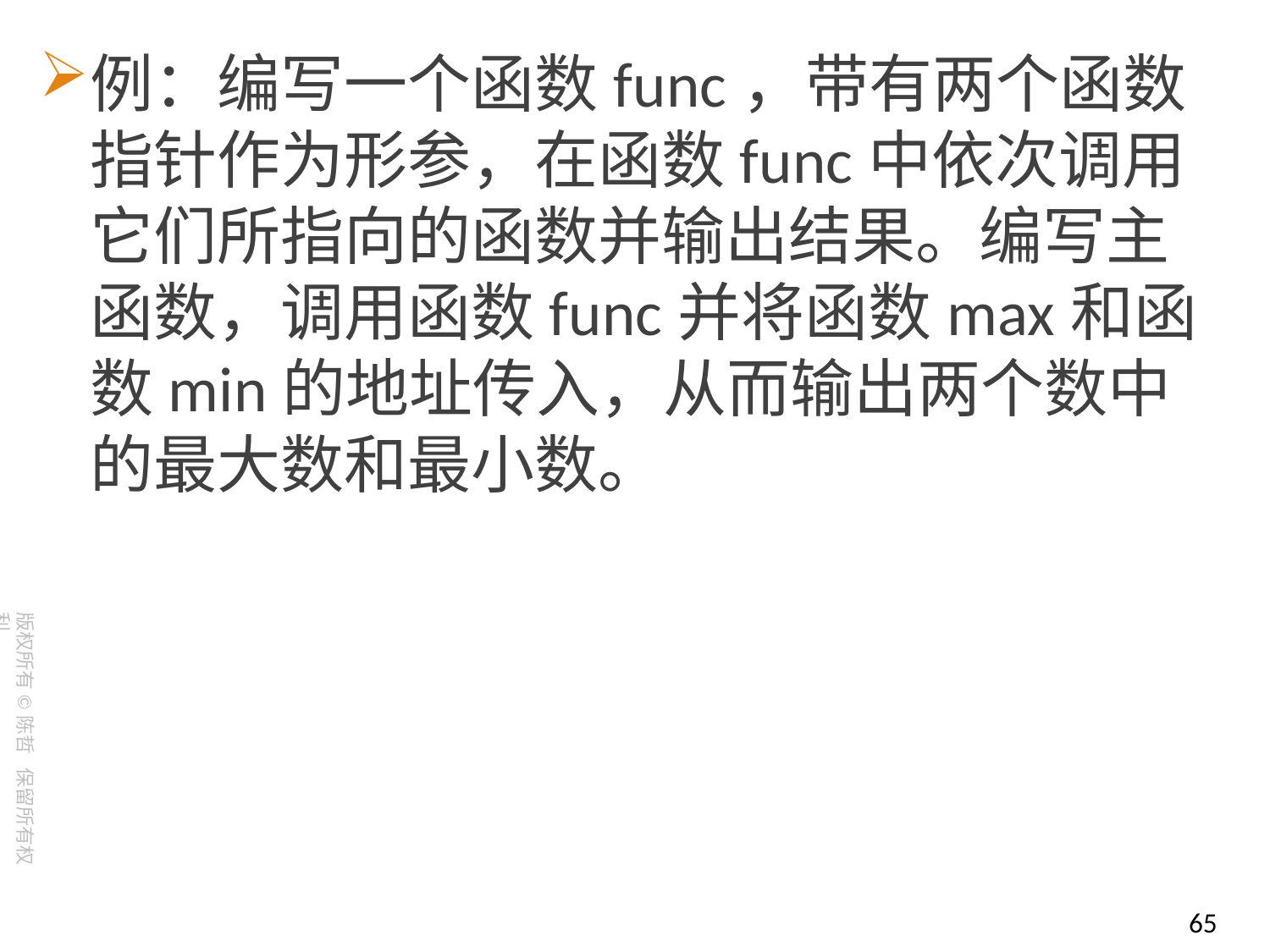

例：编写一个函数func，带有两个函数指针作为形参，在函数func中依次调用它们所指向的函数并输出结果。编写主函数，调用函数func并将函数max和函数min的地址传入，从而输出两个数中的最大数和最小数。
65